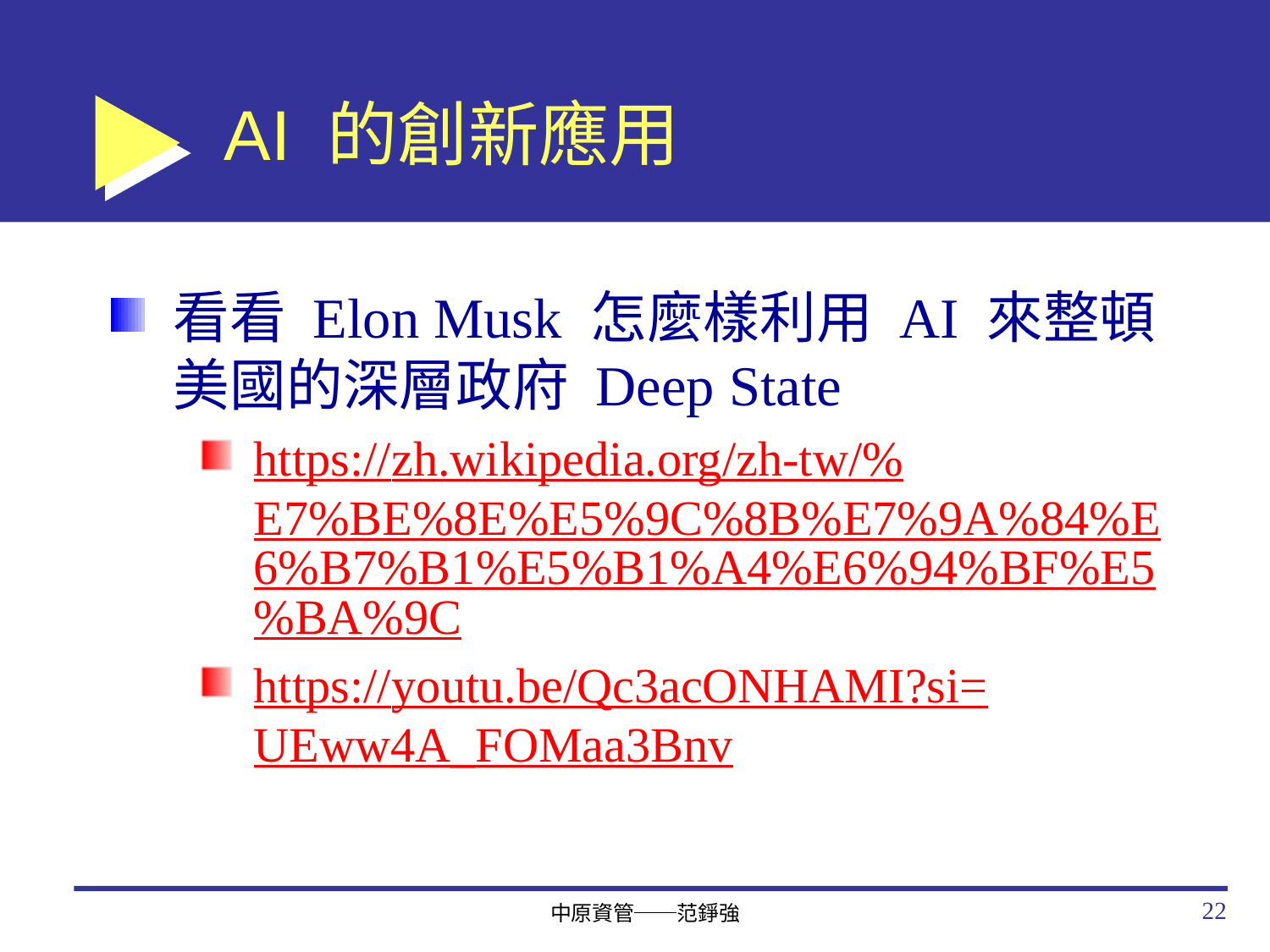

# AI 的創新應用
看看 Elon Musk 怎麼樣利用 AI 來整頓美國的深層政府 Deep State
https://zh.wikipedia.org/zh-tw/%E7%BE%8E%E5%9C%8B%E7%9A%84%E6%B7%B1%E5%B1%A4%E6%94%BF%E5%BA%9C
https://youtu.be/Qc3acONHAMI?si=UEww4A_FOMaa3Bnv

22